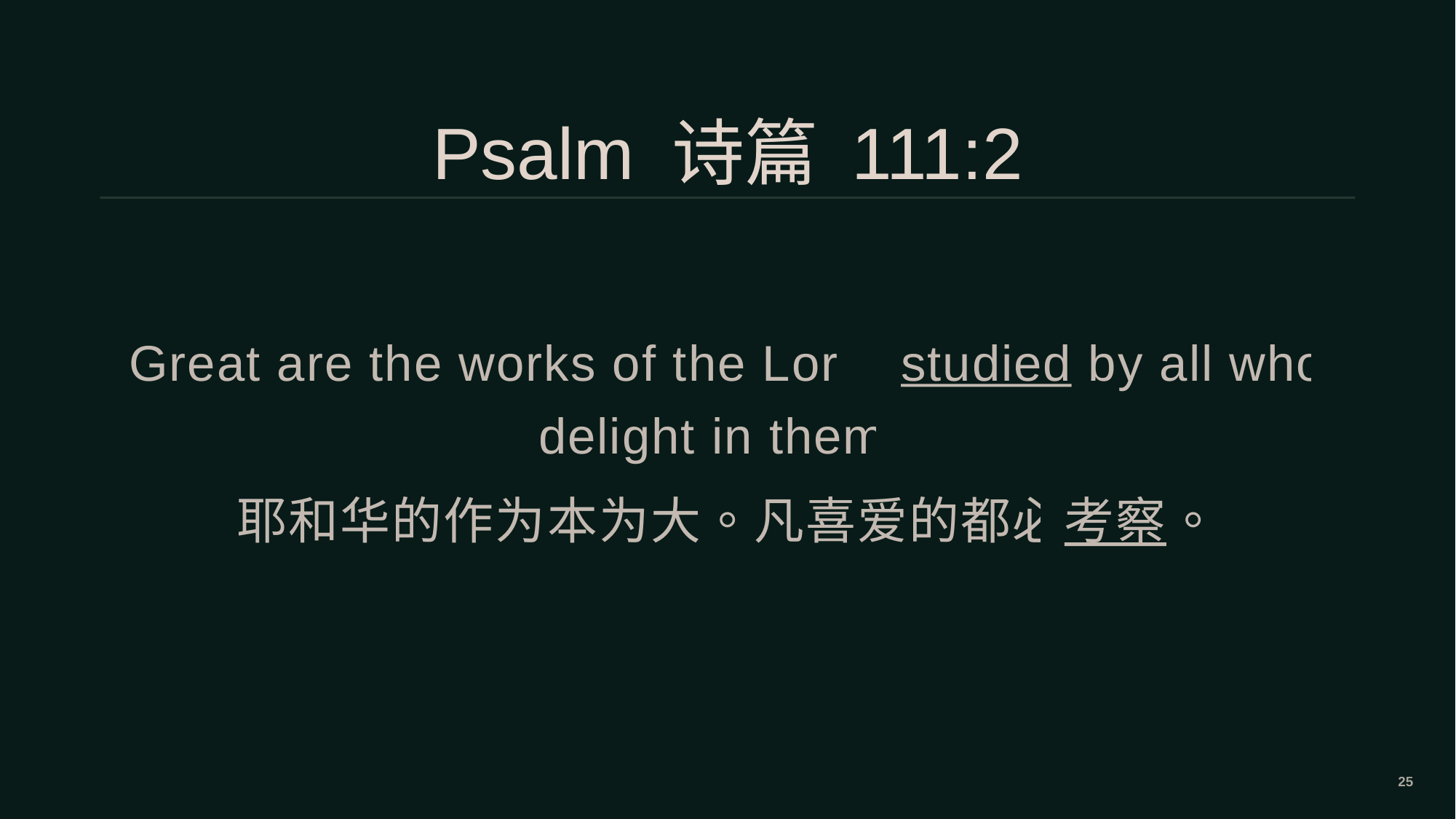

Psalm 诗篇 111:2
Great are the works of the Lord, studied by all who delight in them.
耶和华的作为本为大。凡喜爱的都必考察。
25